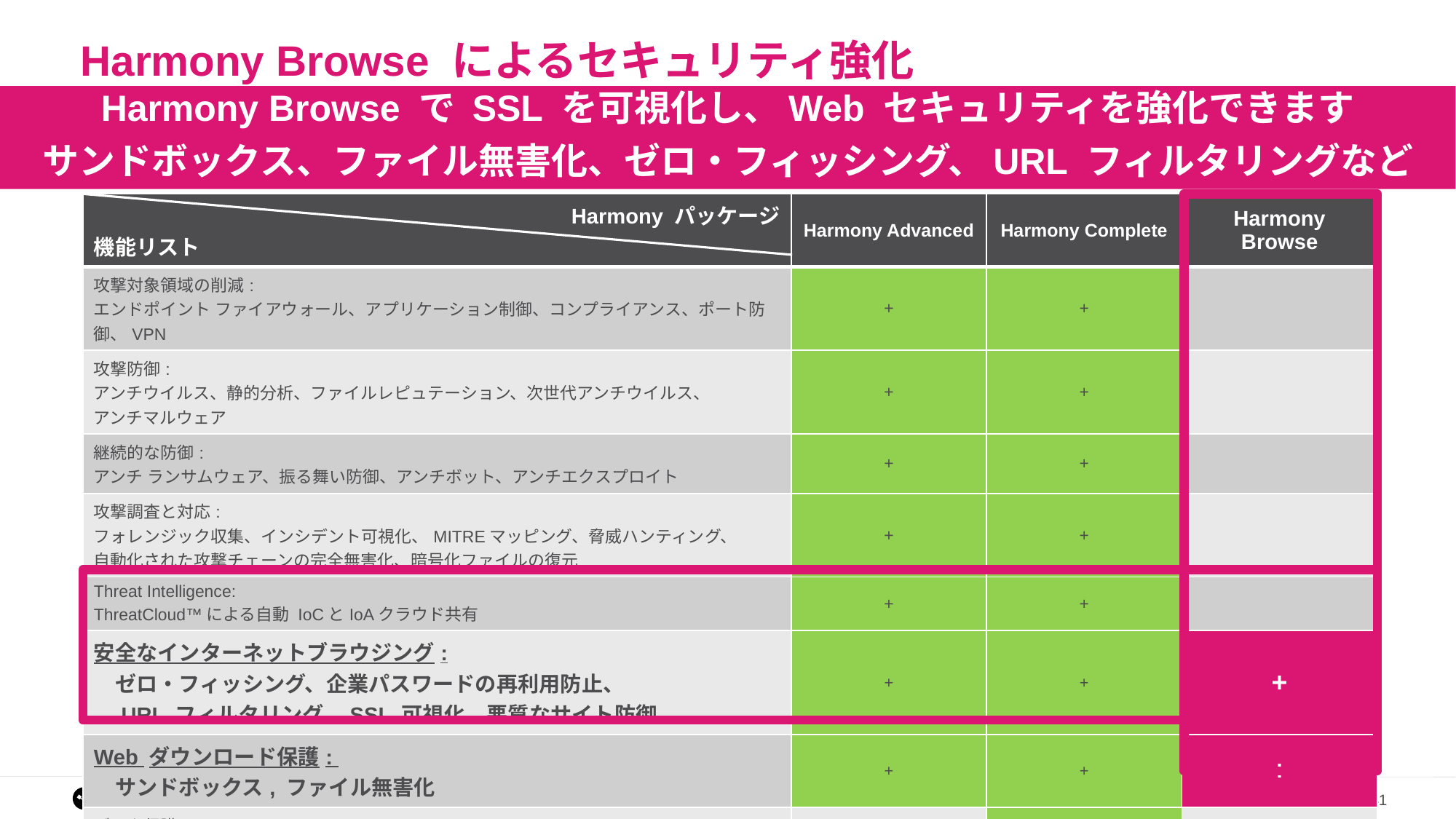

# Harmony Browse によるセキュリティ強化
Harmony Browse で SSL を可視化し、Web セキュリティを強化できます
サンドボックス、ファイル無害化、ゼロ・フィッシング、URL フィルタリングなど

| Harmony パッケージ 機能リスト | Harmony Advanced | Harmony Complete | Harmony Browse |
| --- | --- | --- | --- |
| 攻撃対象領域の削減: エンドポイント ファイアウォール、アプリケーション制御、コンプライアンス、ポート防御、VPN | + | + |  |
| 攻撃防御: アンチウイルス、静的分析、ファイルレピュテーション、次世代アンチウイルス、 アンチマルウェア | + | + |  |
| 継続的な防御: アンチ ランサムウェア、振る舞い防御、アンチボット、アンチエクスプロイト | + | + |  |
| 攻撃調査と対応: フォレンジック収集、インシデント可視化、MITREマッピング、脅威ハンティング、 自動化された攻撃チェーンの完全無害化、暗号化ファイルの復元 | + | + |  |
| Threat Intelligence: ThreatCloud™による自動 IoCとIoAクラウド共有 | + | + |  |
| 安全なインターネットブラウジング: 　ゼロ・フィッシング、企業パスワードの再利用防止、 　URL フィルタリング、SSL 可視化、悪質なサイト防御 | + | + | + |
| Web ダウンロード保護: 　サンドボックス, ファイル無害化 | + | + | + |
| データ保護: ホスト暗号化、メディア暗号化 |  | + |  |